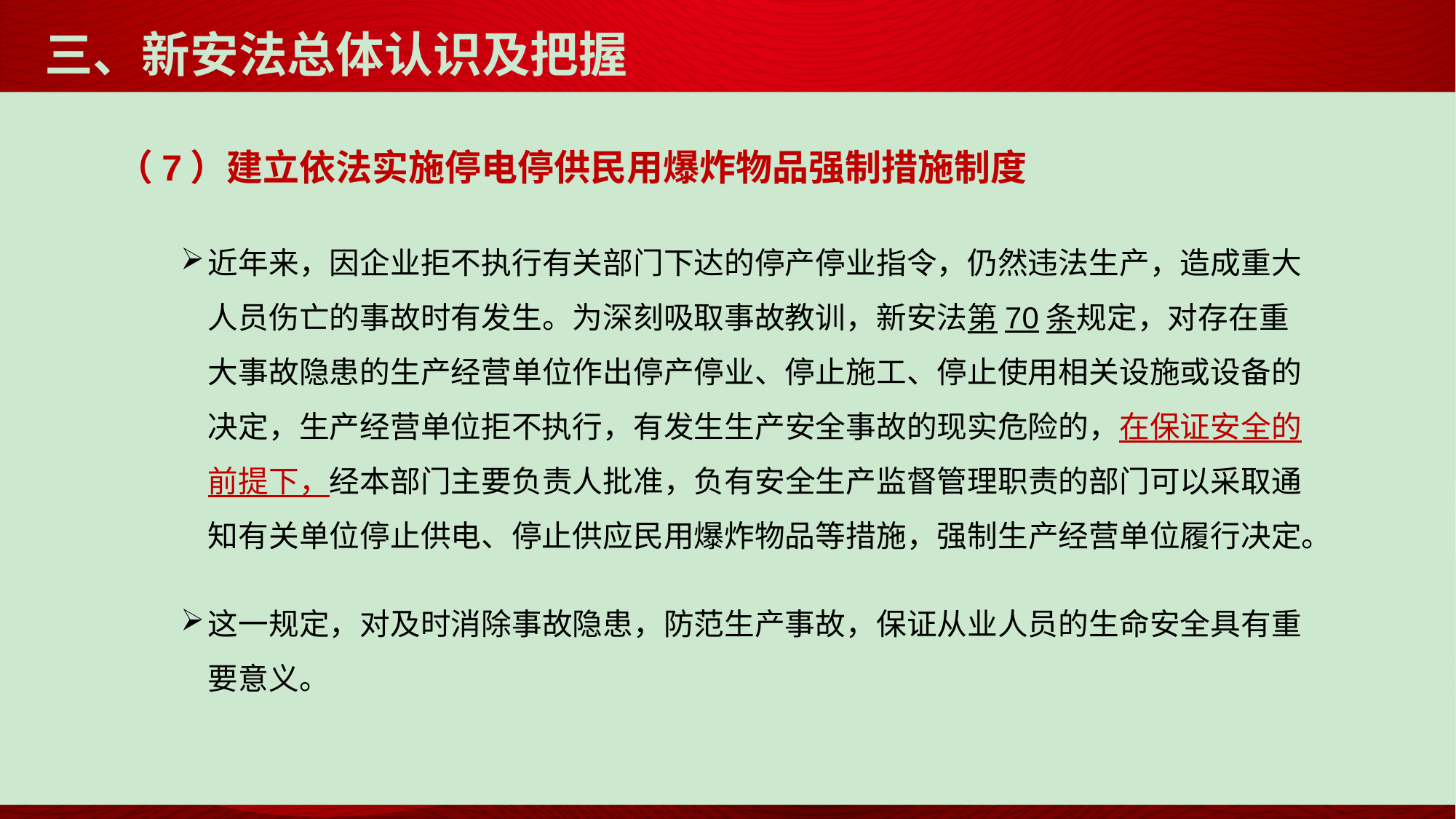

# 三、新安法总体认识及把握
（7）建立依法实施停电停供民用爆炸物品强制措施制度
近年来，因企业拒不执行有关部门下达的停产停业指令，仍然违法生产，造成重大人员伤亡的事故时有发生。为深刻吸取事故教训，新安法第70条规定，对存在重大事故隐患的生产经营单位作出停产停业、停止施工、停止使用相关设施或设备的决定，生产经营单位拒不执行，有发生生产安全事故的现实危险的，在保证安全的前提下，经本部门主要负责人批准，负有安全生产监督管理职责的部门可以采取通知有关单位停止供电、停止供应民用爆炸物品等措施，强制生产经营单位履行决定。
这一规定，对及时消除事故隐患，防范生产事故，保证从业人员的生命安全具有重要意义。